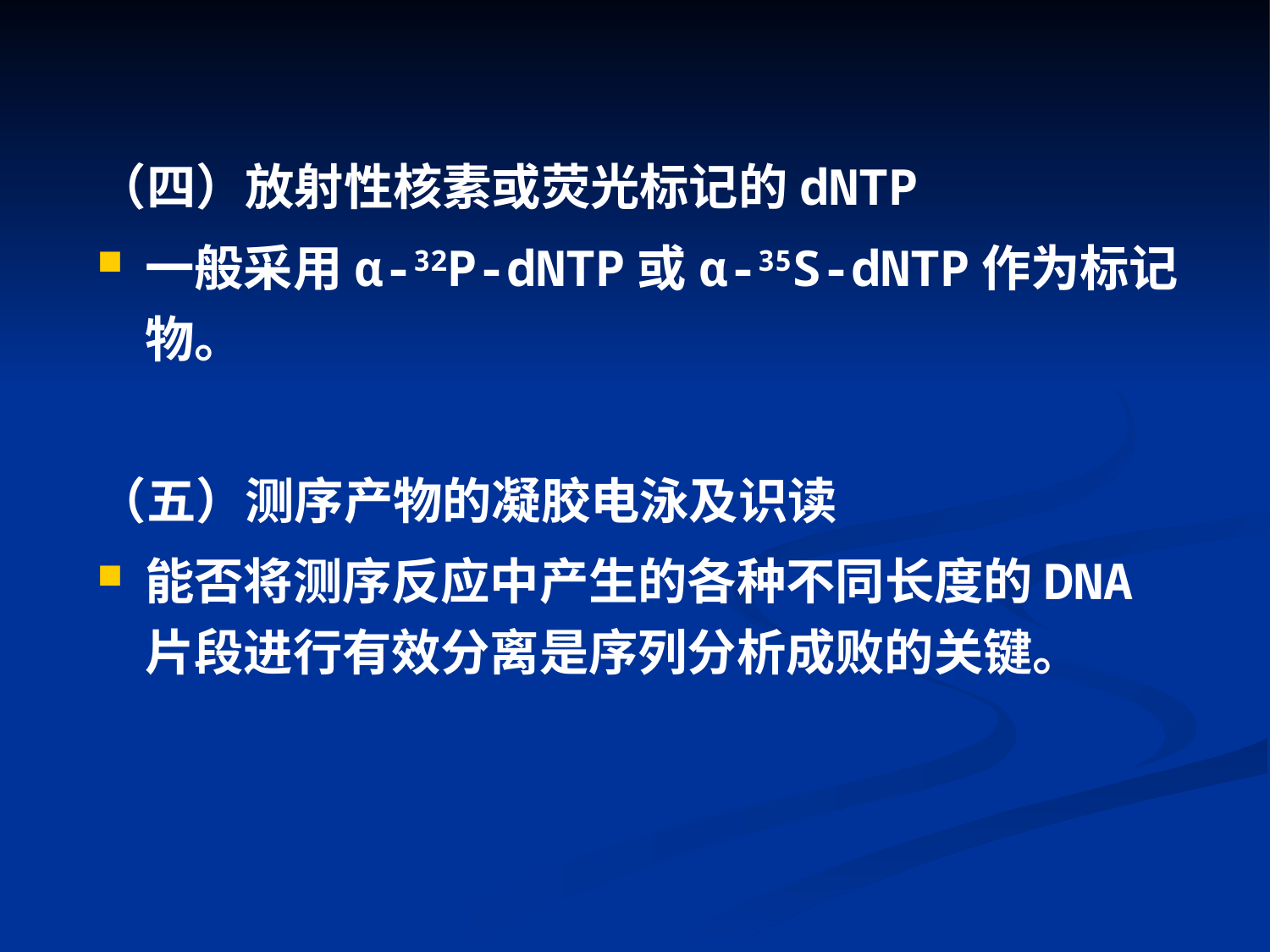

（四）放射性核素或荧光标记的dNTP
一般采用α-32P-dNTP或α-35S-dNTP作为标记物。

（五）测序产物的凝胶电泳及识读
能否将测序反应中产生的各种不同长度的DNA片段进行有效分离是序列分析成败的关键。